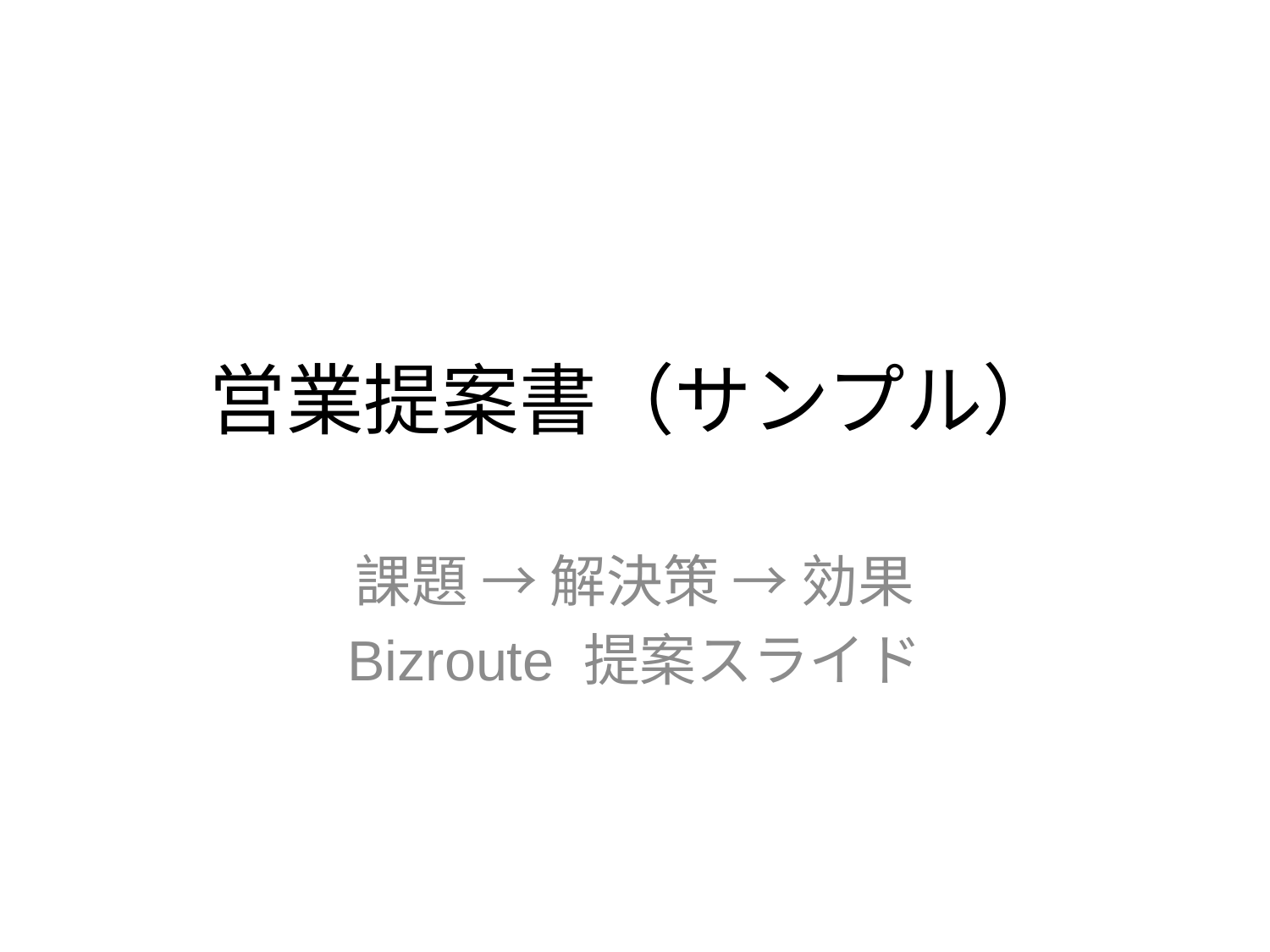

# 営業提案書（サンプル）
課題 → 解決策 → 効果
Bizroute 提案スライド